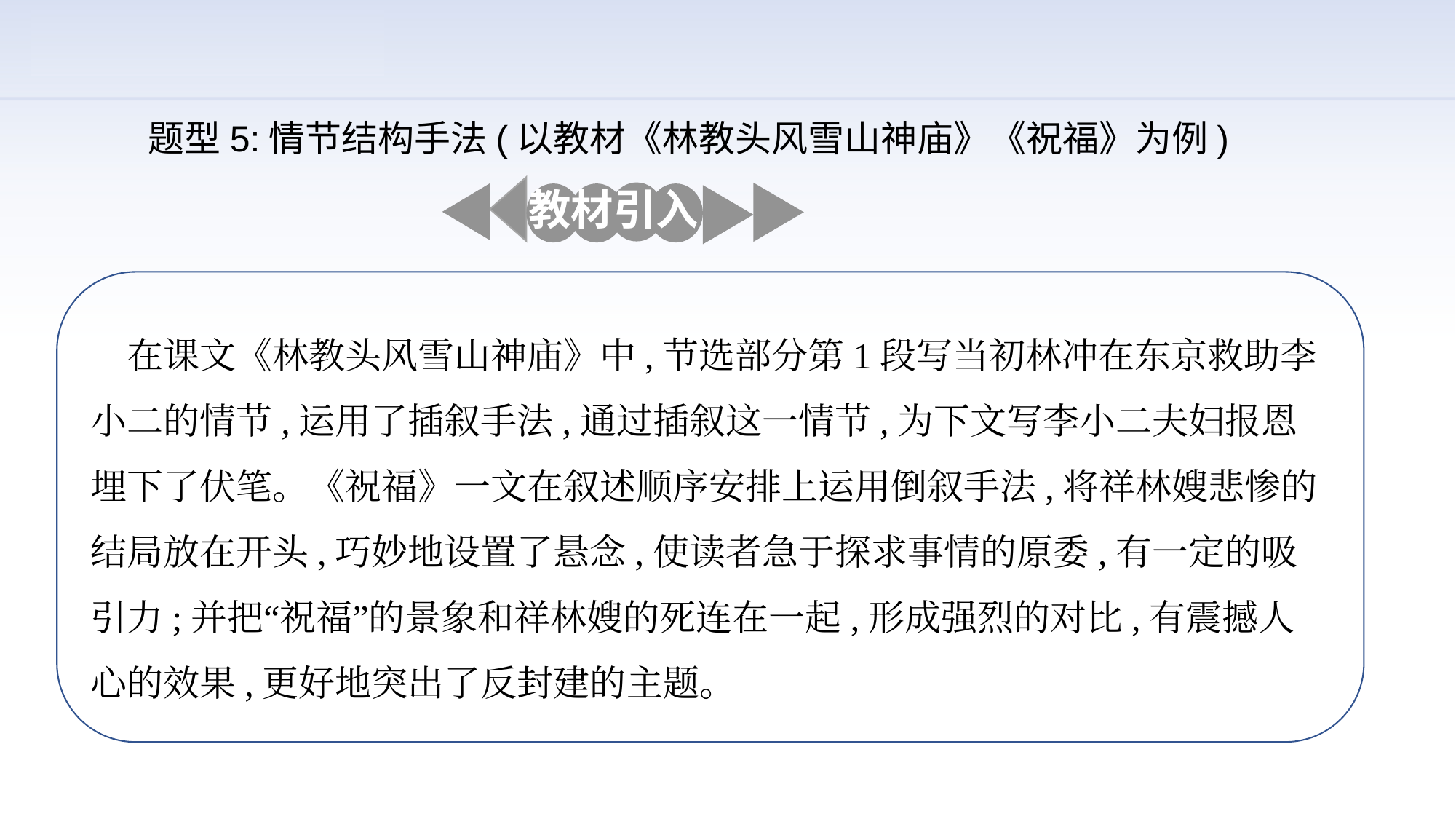

题型5:情节结构手法(以教材《林教头风雪山神庙》《祝福》为例)

教材引入

　在课文《林教头风雪山神庙》中,节选部分第1段写当初林冲在东京救助李小二的情节,运用了插叙手法,通过插叙这一情节,为下文写李小二夫妇报恩埋下了伏笔。《祝福》一文在叙述顺序安排上运用倒叙手法,将祥林嫂悲惨的结局放在开头,巧妙地设置了悬念,使读者急于探求事情的原委,有一定的吸引力;并把“祝福”的景象和祥林嫂的死连在一起,形成强烈的对比,有震撼人心的效果,更好地突出了反封建的主题。